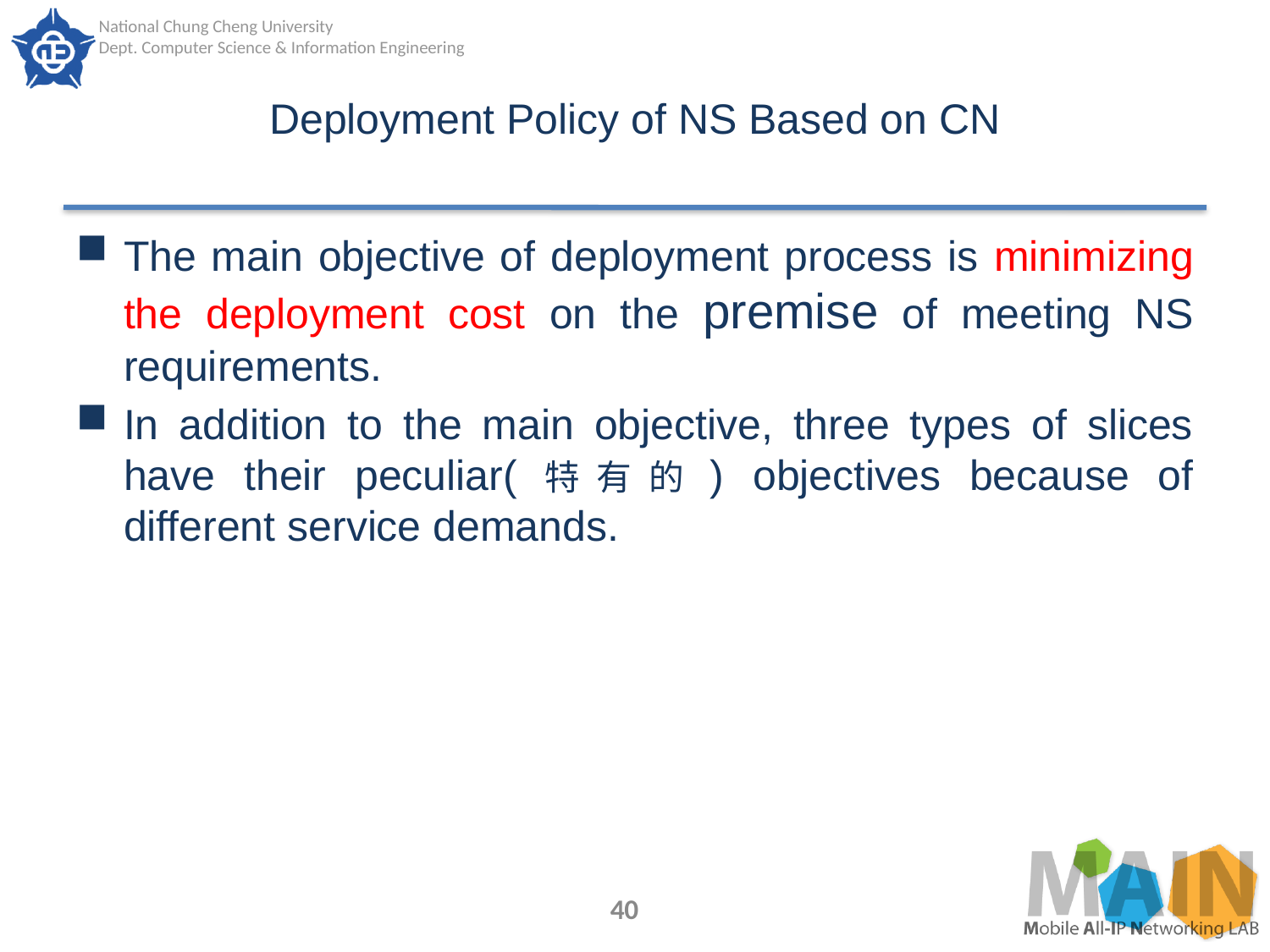

# Deployment Policy of NS Based on CN
The main objective of deployment process is minimizing the deployment cost on the premise of meeting NS requirements.
In addition to the main objective, three types of slices have their peculiar(特有的) objectives because of different service demands.
40